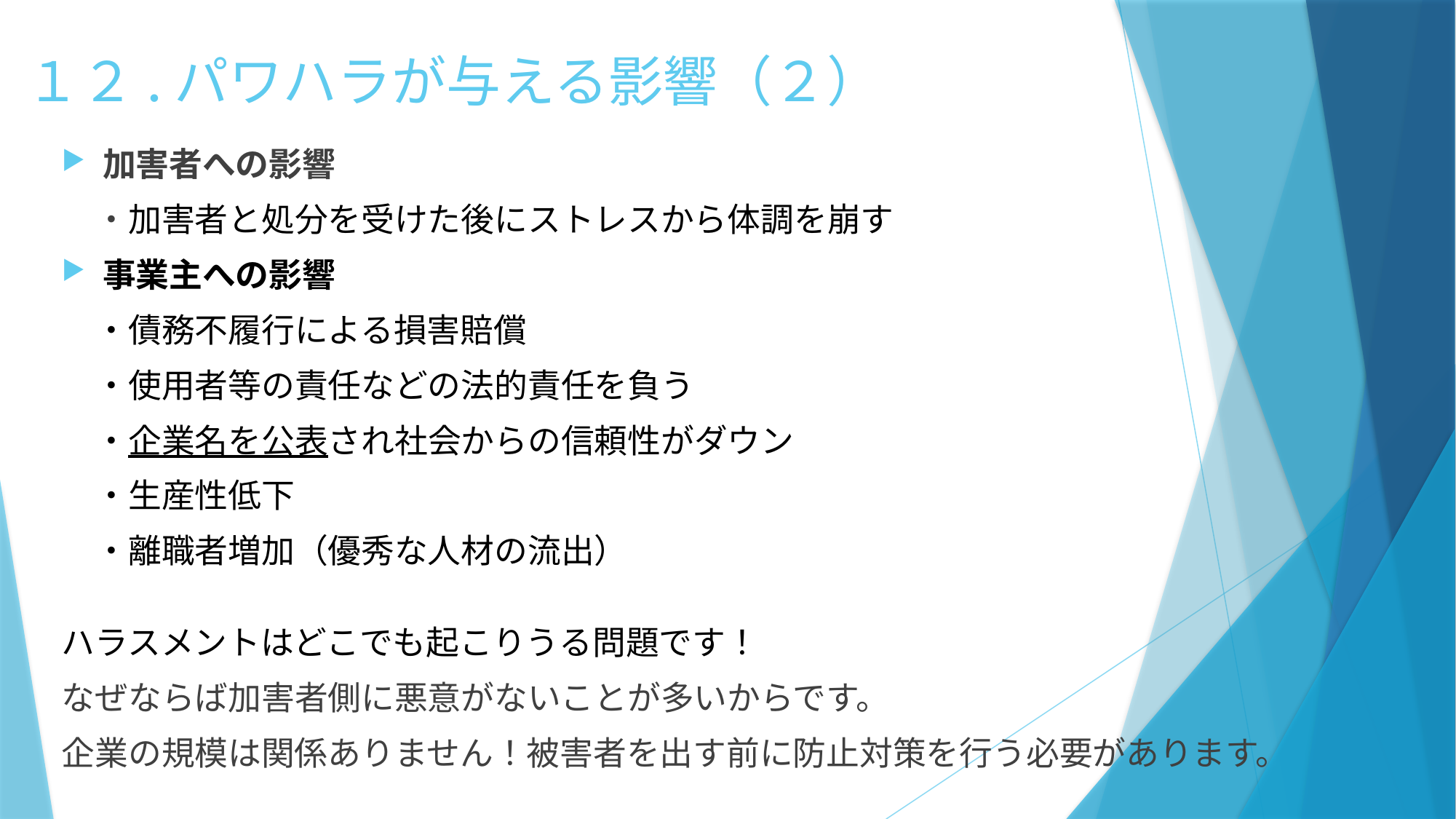

# １２.パワハラが与える影響（２）
加害者への影響
　・加害者と処分を受けた後にストレスから体調を崩す
事業主への影響
　・債務不履行による損害賠償
　・使用者等の責任などの法的責任を負う
　・企業名を公表され社会からの信頼性がダウン
　・生産性低下
　・離職者増加（優秀な人材の流出）

ハラスメントはどこでも起こりうる問題です！
なぜならば加害者側に悪意がないことが多いからです。
企業の規模は関係ありません！被害者を出す前に防止対策を行う必要があります。